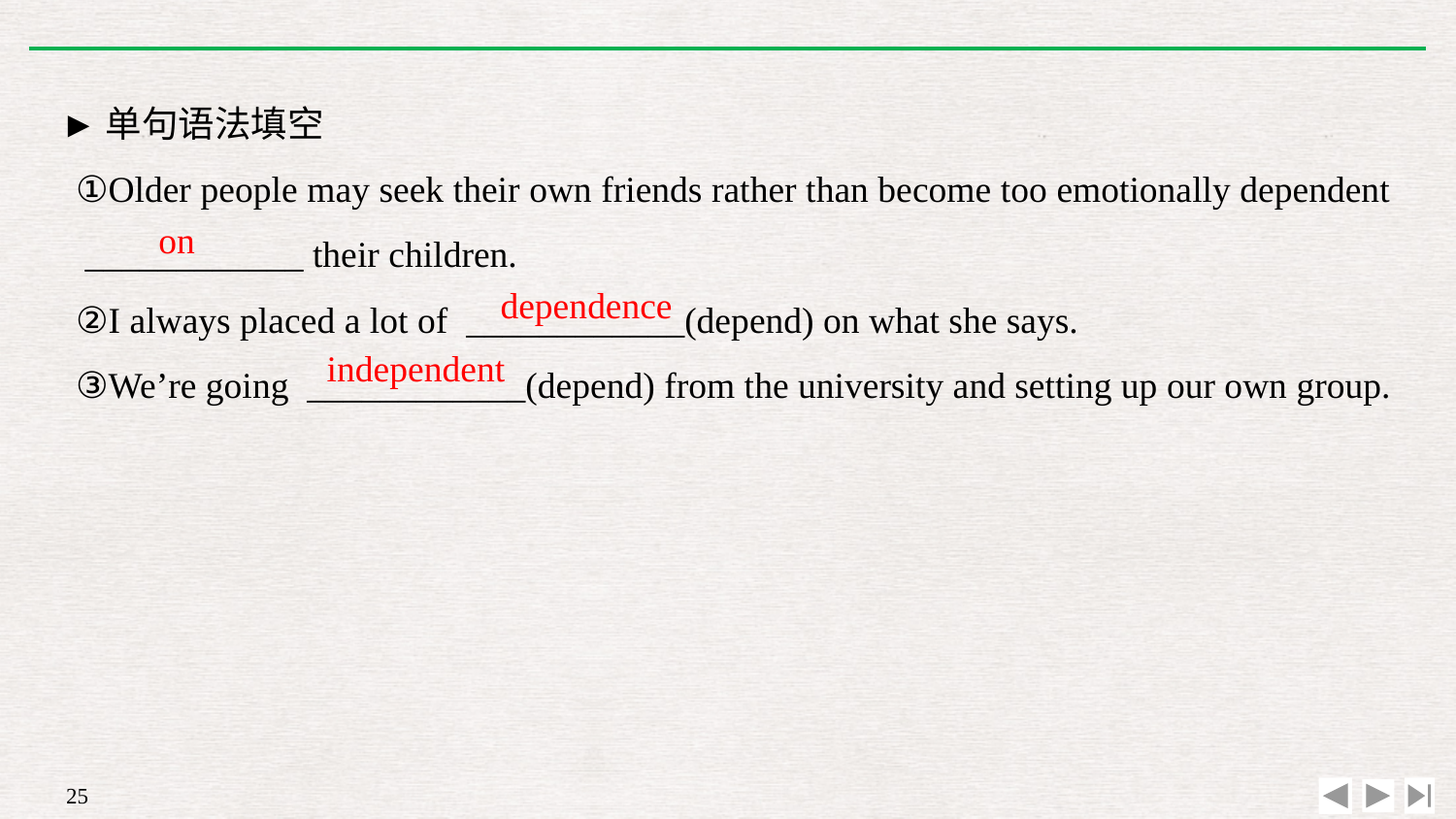

►单句语法填空
①Older people may seek their own friends rather than become too emotionally dependent  ____________ their children.
②I always placed a lot of  ____________(depend) on what she says.
③We’re going  ____________(depend) from the university and setting up our own group.
on
dependence
independent